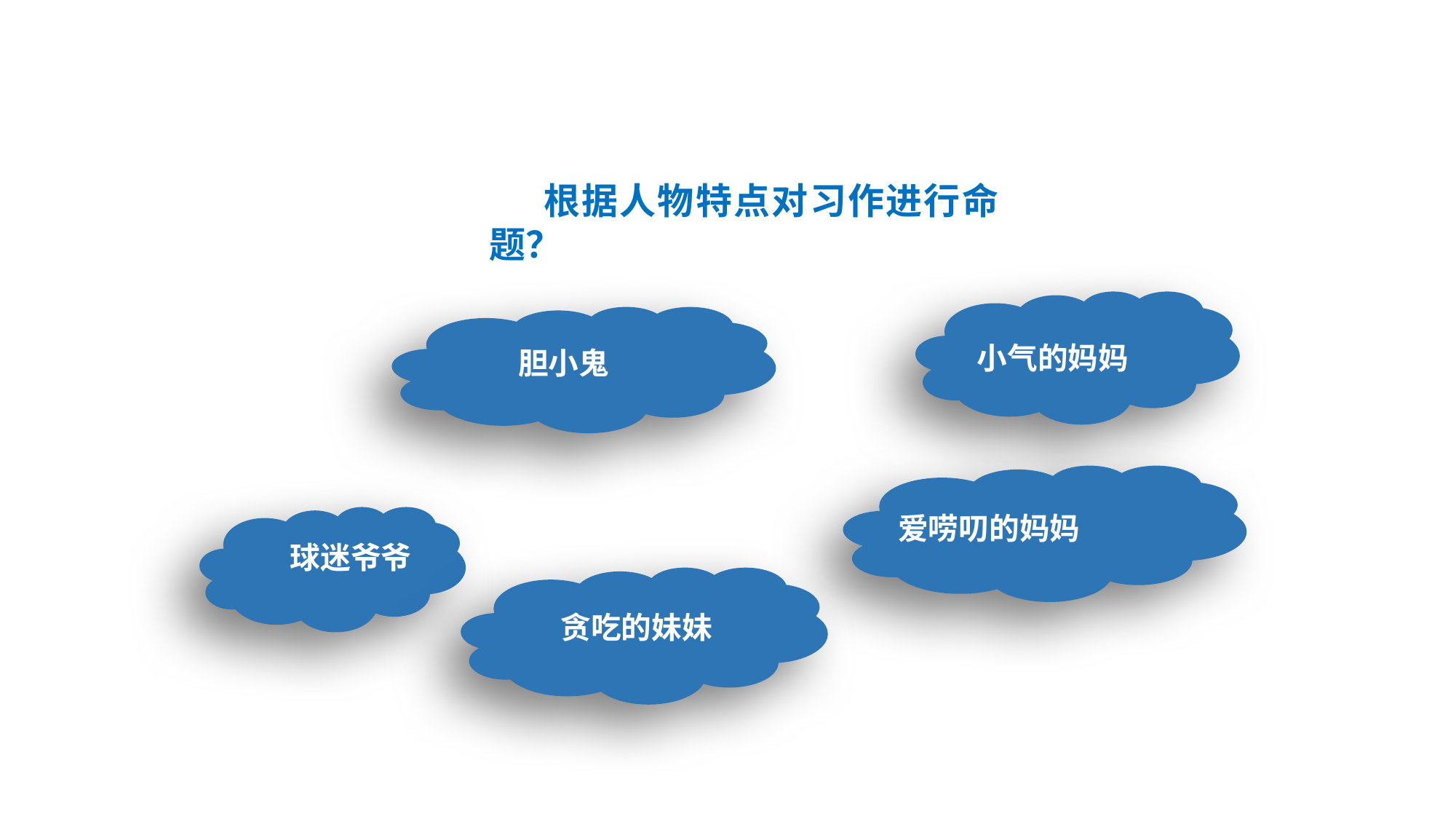

根据人物特点对习作进行命题？

小气的妈妈

胆小鬼

爱唠叨的妈妈

球迷爷爷

贪吃的妹妹